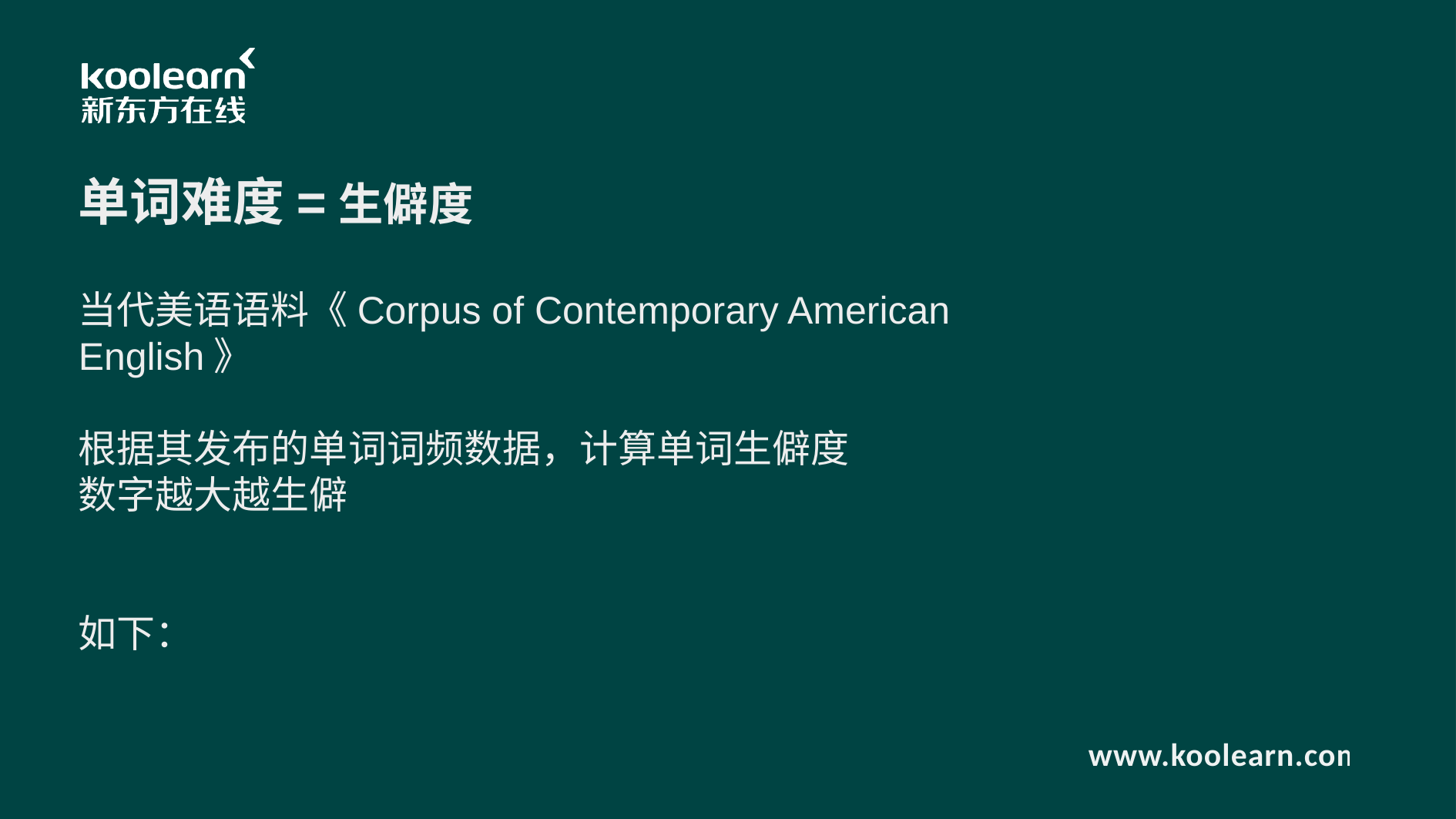

单词难度=生僻度

当代美语语料《Corpus of Contemporary American English》

根据其发布的单词词频数据，计算单词生僻度
数字越大越生僻

如下：